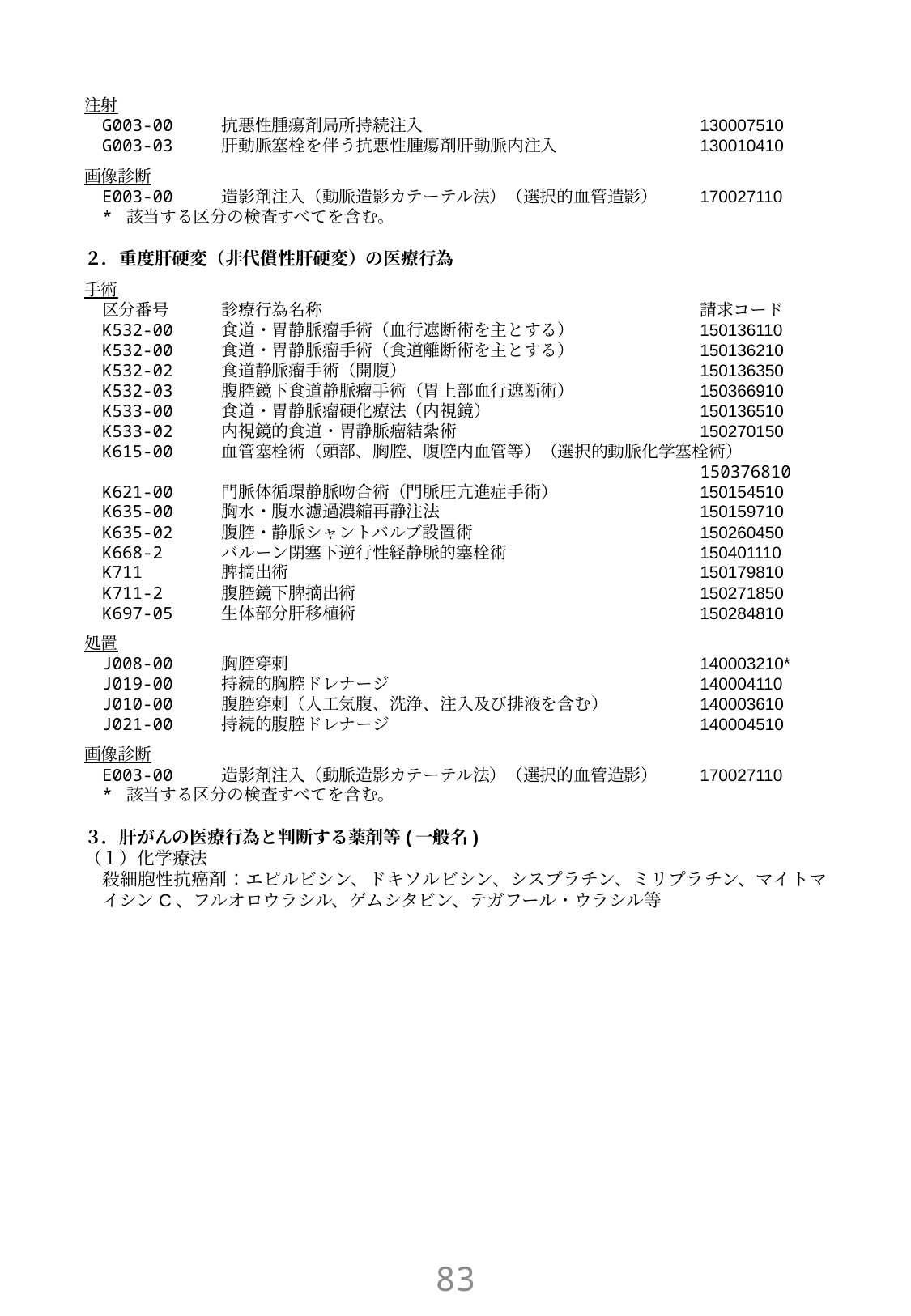

注射
G003-00	抗悪性腫瘍剤局所持続注入	130007510
G003-03	肝動脈塞栓を伴う抗悪性腫瘍剤肝動脈内注入	130010410
画像診断
E003-00	造影剤注入（動脈造影カテーテル法）（選択的血管造影）	170027110
* 該当する区分の検査すべてを含む。

２．重度肝硬変（非代償性肝硬変）の医療行為
手術
区分番号	診療行為名称	請求コード
K532-00	食道・胃静脈瘤手術（血行遮断術を主とする）	150136110
K532-00	食道・胃静脈瘤手術（食道離断術を主とする）	150136210
K532-02	食道静脈瘤手術（開腹）	150136350
K532-03	腹腔鏡下食道静脈瘤手術（胃上部血行遮断術）	150366910
K533-00	食道・胃静脈瘤硬化療法（内視鏡）	150136510
K533-02	内視鏡的食道・胃静脈瘤結紮術	150270150
K615-00	血管塞栓術（頭部、胸腔、腹腔内血管等）（選択的動脈化学塞栓術）
		150376810
K621-00	門脈体循環静脈吻合術（門脈圧亢進症手術）	150154510
K635-00	胸水・腹水濾過濃縮再静注法	150159710
K635-02	腹腔・静脈シャントバルブ設置術	150260450
K668-2	バルーン閉塞下逆行性経静脈的塞栓術	150401110
K711	脾摘出術	150179810
K711-2	腹腔鏡下脾摘出術	150271850
K697-05	生体部分肝移植術　	150284810
処置
J008-00	胸腔穿刺	140003210*
J019-00	持続的胸腔ドレナージ	140004110
J010-00	腹腔穿刺（人工気腹、洗浄、注入及び排液を含む）	140003610
J021-00	持続的腹腔ドレナージ	140004510
画像診断
E003-00	造影剤注入（動脈造影カテーテル法）（選択的血管造影）	170027110
* 該当する区分の検査すべてを含む。

３．肝がんの医療行為と判断する薬剤等(一般名)
（１）化学療法
殺細胞性抗癌剤：エピルビシン、ドキソルビシン、シスプラチン、ミリプラチン、マイトマイシンC、フルオロウラシル、ゲムシタビン、テガフール・ウラシル等
83